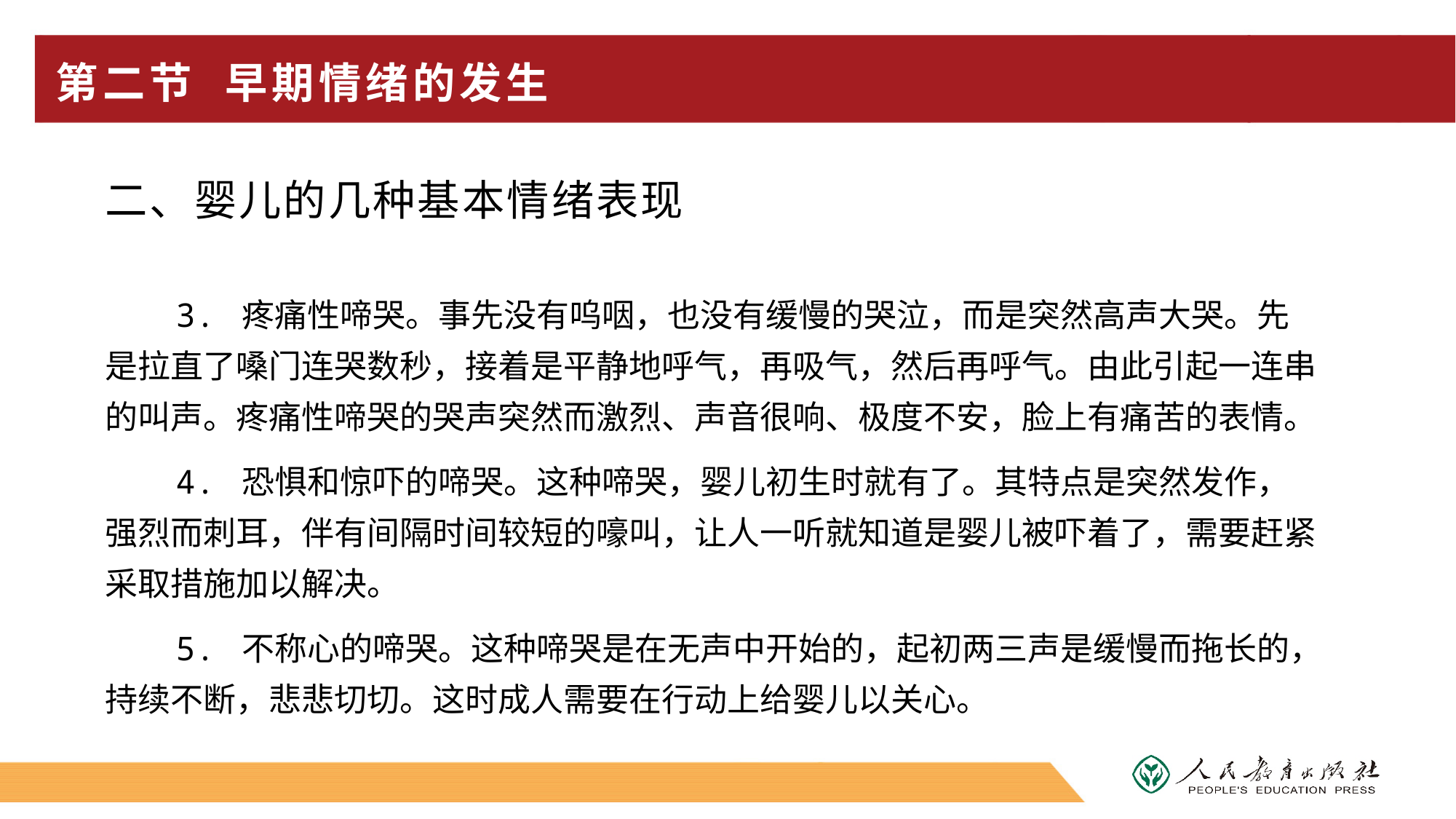

# 第二节  早期情绪的发生
二、婴儿的几种基本情绪表现
3. 疼痛性啼哭。事先没有呜咽，也没有缓慢的哭泣，而是突然高声大哭。先是拉直了嗓门连哭数秒，接着是平静地呼气，再吸气，然后再呼气。由此引起一连串的叫声。疼痛性啼哭的哭声突然而激烈、声音很响、极度不安，脸上有痛苦的表情。
4. 恐惧和惊吓的啼哭。这种啼哭，婴儿初生时就有了。其特点是突然发作，强烈而刺耳，伴有间隔时间较短的嚎叫，让人一听就知道是婴儿被吓着了，需要赶紧采取措施加以解决。
5. 不称心的啼哭。这种啼哭是在无声中开始的，起初两三声是缓慢而拖长的，持续不断，悲悲切切。这时成人需要在行动上给婴儿以关心。